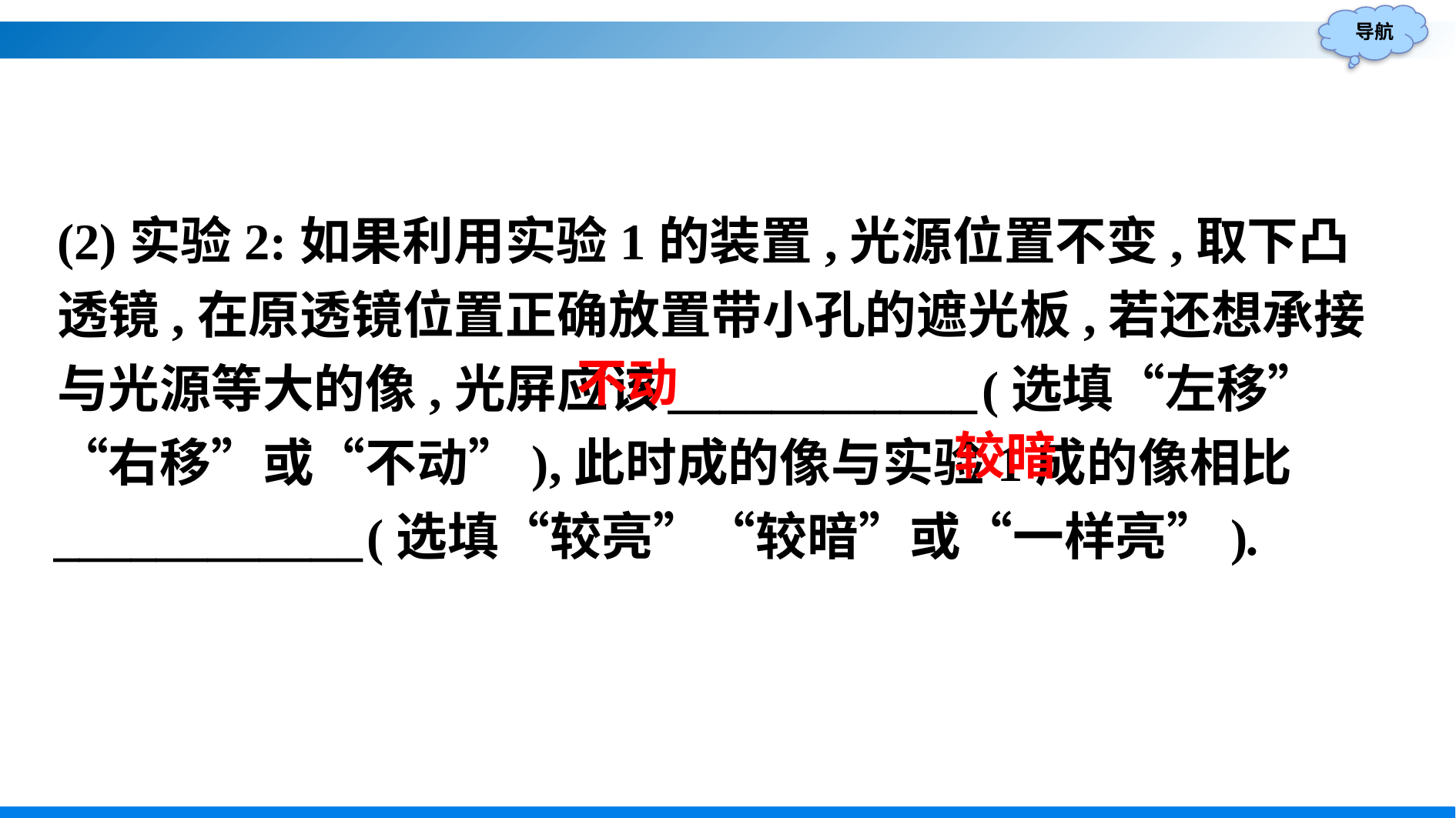

(2)实验2:如果利用实验1的装置,光源位置不变,取下凸透镜,在原透镜位置正确放置带小孔的遮光板,若还想承接与光源等大的像,光屏应该____________(选填“左移”“右移”或“不动”),此时成的像与实验1成的像相比____________(选填“较亮”“较暗”或“一样亮”).
不动
较暗